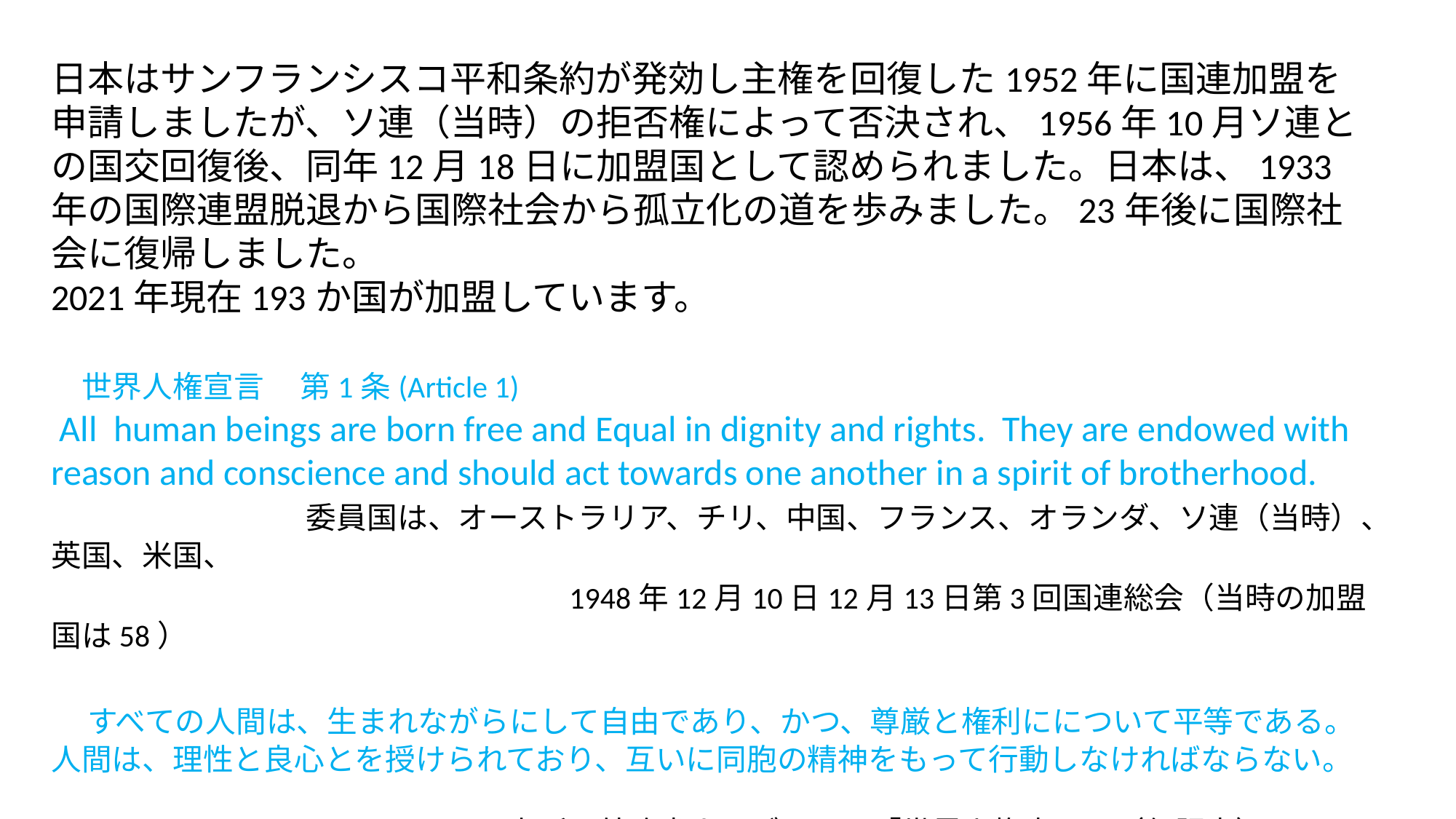

日本はサンフランシスコ平和条約が発効し主権を回復した1952年に国連加盟を申請しましたが、ソ連（当時）の拒否権によって否決され、1956年10月ソ連との国交回復後、同年12月18日に加盟国として認められました。日本は、1933年の国際連盟脱退から国際社会から孤立化の道を歩みました。23年後に国際社会に復帰しました。
2021年現在193か国が加盟しています。

　世界人権宣言　第1条(Article 1)
 All  human beings are born free and Equal in dignity and rights.  They are endowed with reason and conscience and should act towards one another in a spirit of brotherhood.
　　　　　　　　委員国は、オーストラリア、チリ、中国、フランス、オランダ、ソ連（当時）、英国、米国、
　　　　　　　　　　　　　　1948年12月10日12月13日第3回国連総会（当時の加盟国は58）

　すべての人間は、生まれながらにして自由であり、かつ、尊厳と権利にについて平等である。人間は、理性と良心とを授けられており、互いに同胞の精神をもって行動しなければならない。

　　　　　　　　　　　　　　　出所：外務省ウェブサイト「世界人権宣言」（仮訳文）による